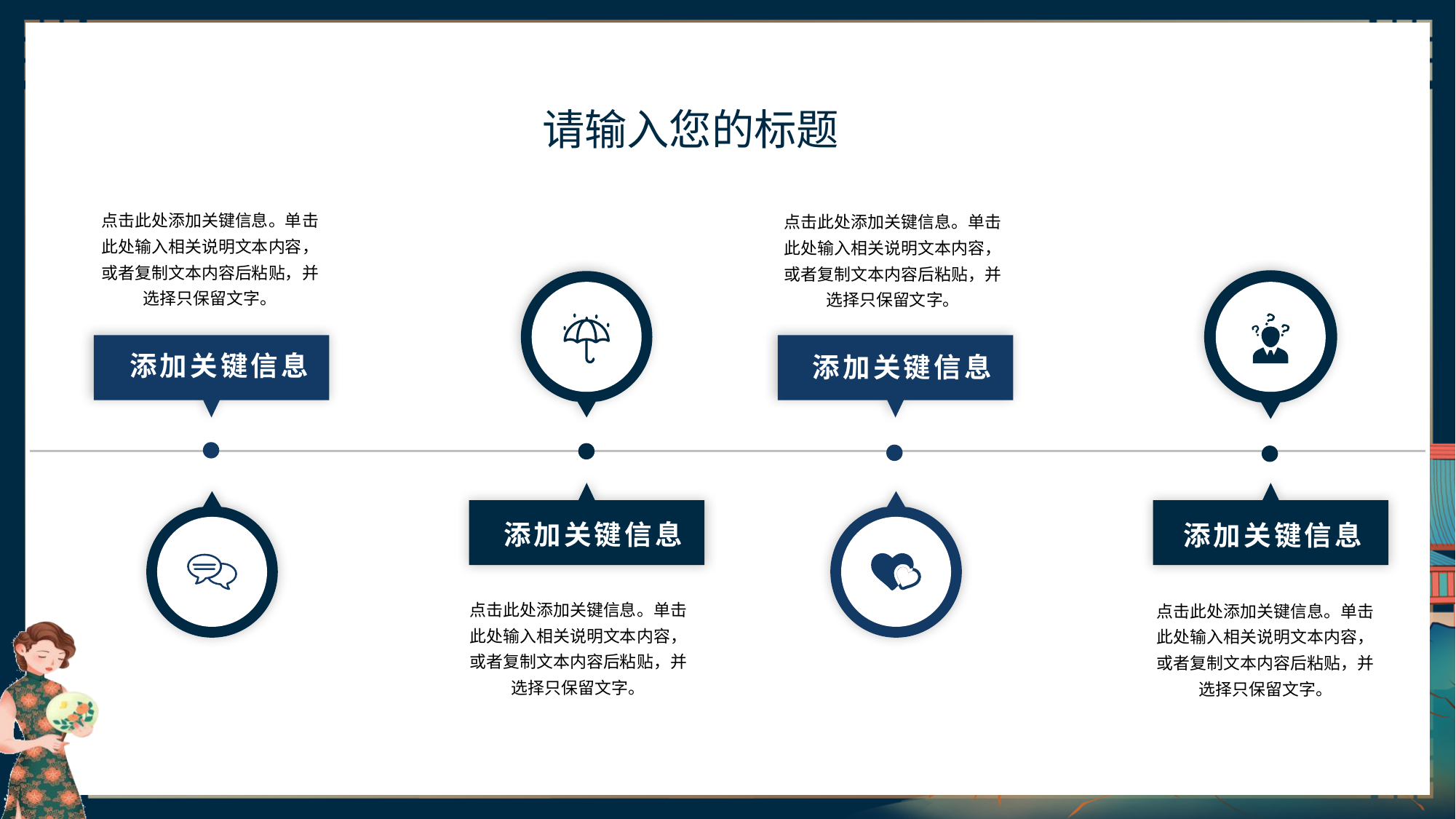

点击此处添加关键信息。单击此处输入相关说明文本内容，或者复制文本内容后粘贴，并选择只保留文字。
点击此处添加关键信息。单击此处输入相关说明文本内容，或者复制文本内容后粘贴，并选择只保留文字。

添加关键信息
添加关键信息

添加关键信息
添加关键信息

点击此处添加关键信息。单击此处输入相关说明文本内容，或者复制文本内容后粘贴，并选择只保留文字。
点击此处添加关键信息。单击此处输入相关说明文本内容，或者复制文本内容后粘贴，并选择只保留文字。